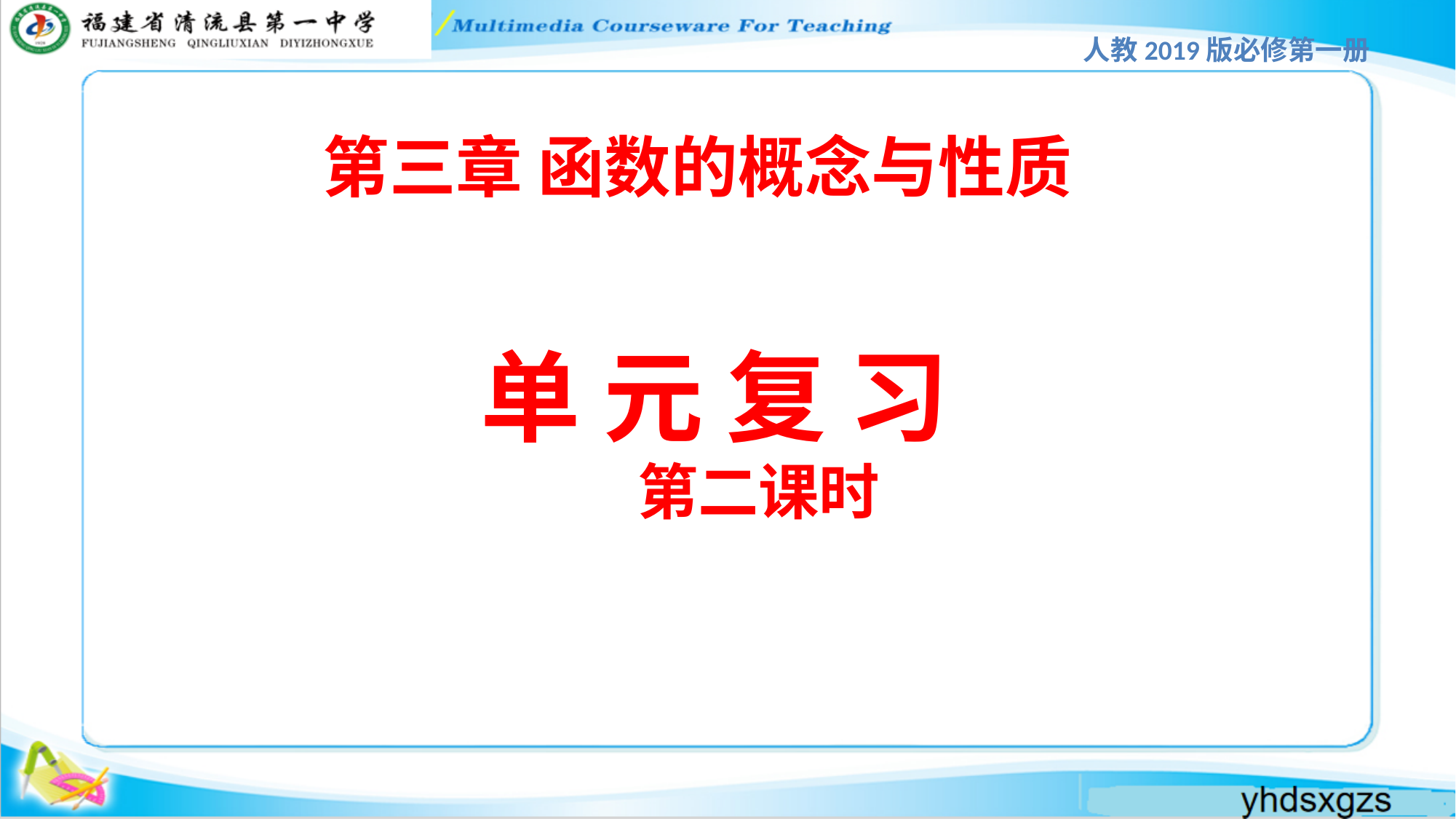

人教2019版必修第一册
第三章 函数的概念与性质
单 元 复 习
第二课时